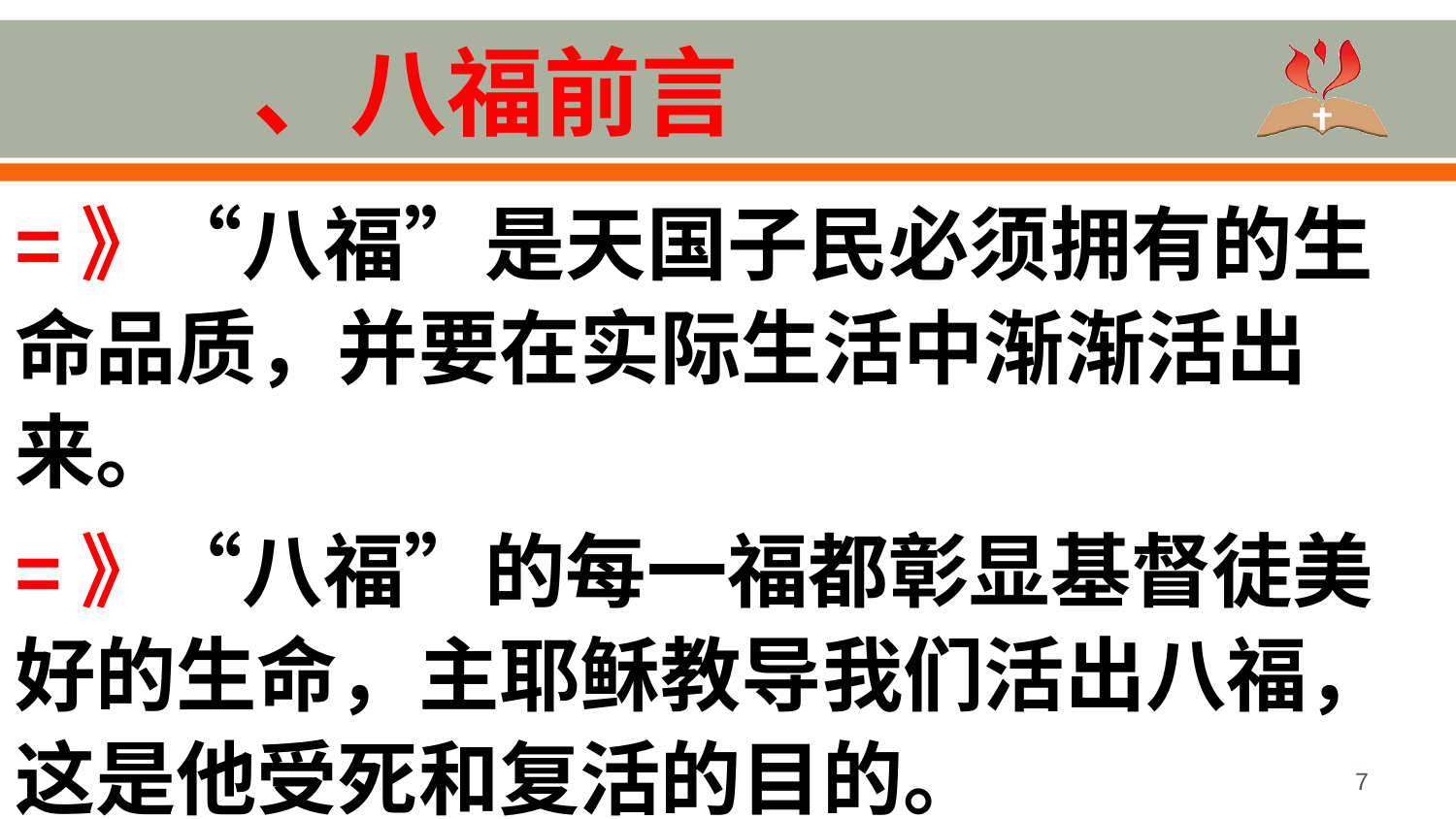

#
、八福前言
=》“八福”是天国子民必须拥有的生命品质，并要在实际生活中渐渐活出来。
=》“八福”的每一福都彰显基督徒美好的生命，主耶稣教导我们活出八福，这是他受死和复活的目的。
7